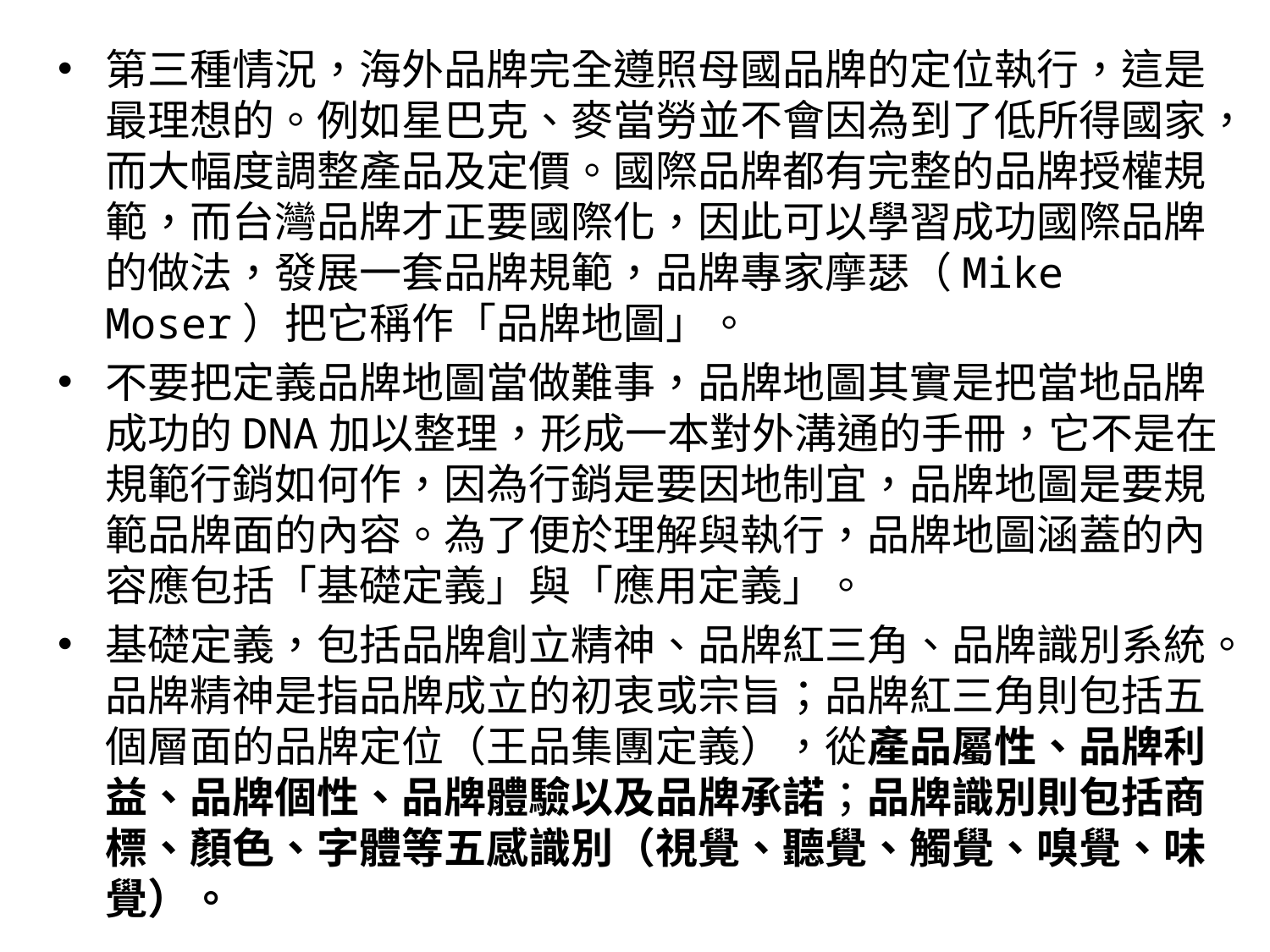

第三種情況，海外品牌完全遵照母國品牌的定位執行，這是最理想的。例如星巴克、麥當勞並不會因為到了低所得國家，而大幅度調整產品及定價。國際品牌都有完整的品牌授權規範，而台灣品牌才正要國際化，因此可以學習成功國際品牌的做法，發展一套品牌規範，品牌專家摩瑟（Mike Moser）把它稱作「品牌地圖」。
不要把定義品牌地圖當做難事，品牌地圖其實是把當地品牌成功的DNA加以整理，形成一本對外溝通的手冊，它不是在規範行銷如何作，因為行銷是要因地制宜，品牌地圖是要規範品牌面的內容。為了便於理解與執行，品牌地圖涵蓋的內容應包括「基礎定義」與「應用定義」。
基礎定義，包括品牌創立精神、品牌紅三角、品牌識別系統。品牌精神是指品牌成立的初衷或宗旨；品牌紅三角則包括五個層面的品牌定位（王品集團定義），從產品屬性、品牌利益、品牌個性、品牌體驗以及品牌承諾；品牌識別則包括商標、顏色、字體等五感識別（視覺、聽覺、觸覺、嗅覺、味覺）。